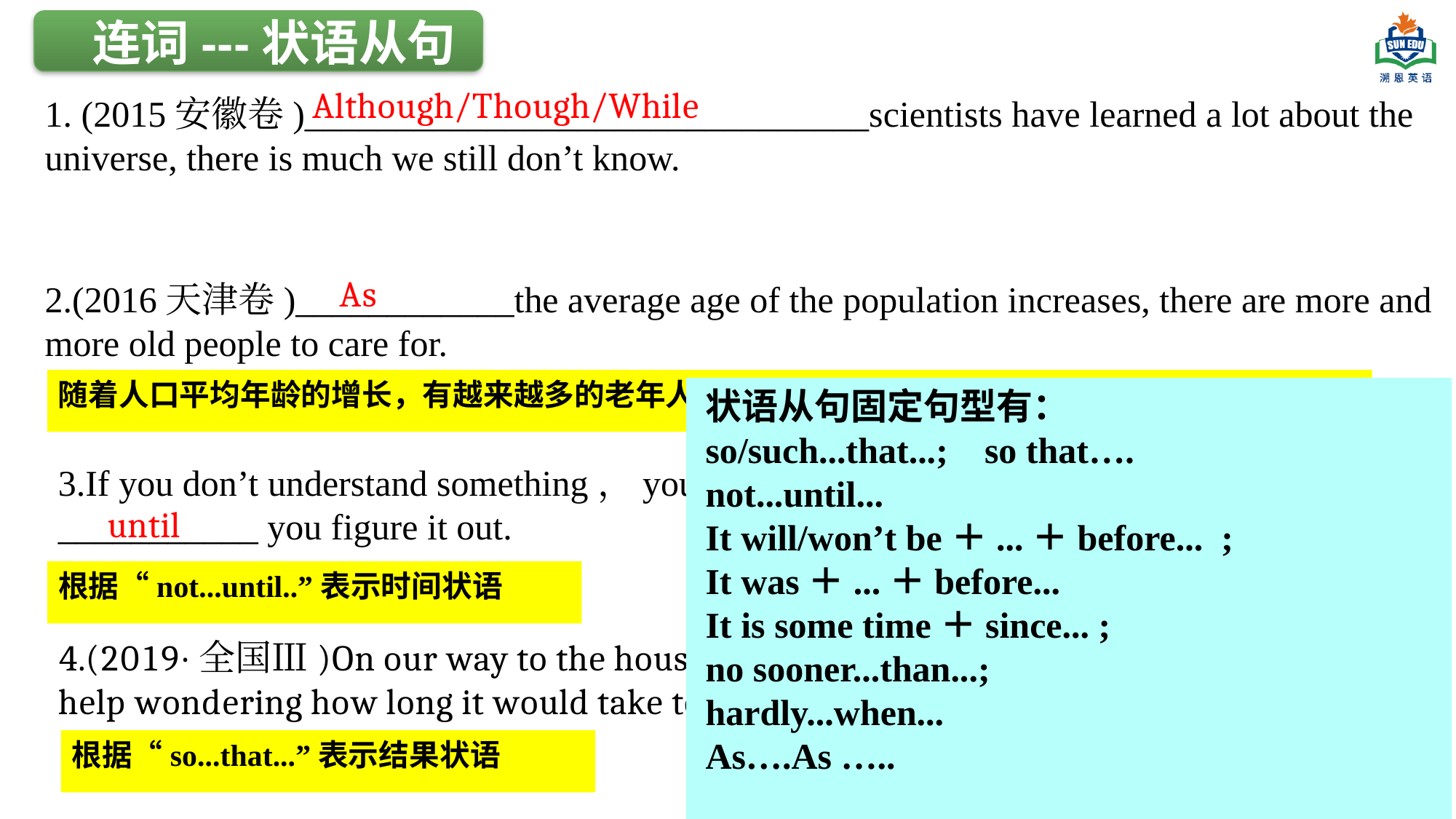

连词---状语从句
Although/Though/While
1. (2015安徽卷)_______________________________scientists have learned a lot about the
universe, there is much we still don’t know.
As
2.(2016天津卷)____________the average age of the population increases, there are more and more old people to care for.
随着人口平均年龄的增长，有越来越多的老年人需要照顾。随着…….，时间状语
状语从句固定句型有：
so/such...that...;    so that….
not...until...
It will/won’t be＋...＋before...  ;
It was＋...＋before...
It is some time＋since... ;
no sooner...than...;
hardly...when...
As….As …..

3.If you don’t understand something，you may research，study，and talk to other people ___________ you figure it out.

4.(2019·全国Ⅲ)On our way to the house，it was raining _______ hard that we couldn’t
help wondering how long it would take to get there.

until
根据“not...until..”表示时间状语
so

根据“so...that...”表示结果状语